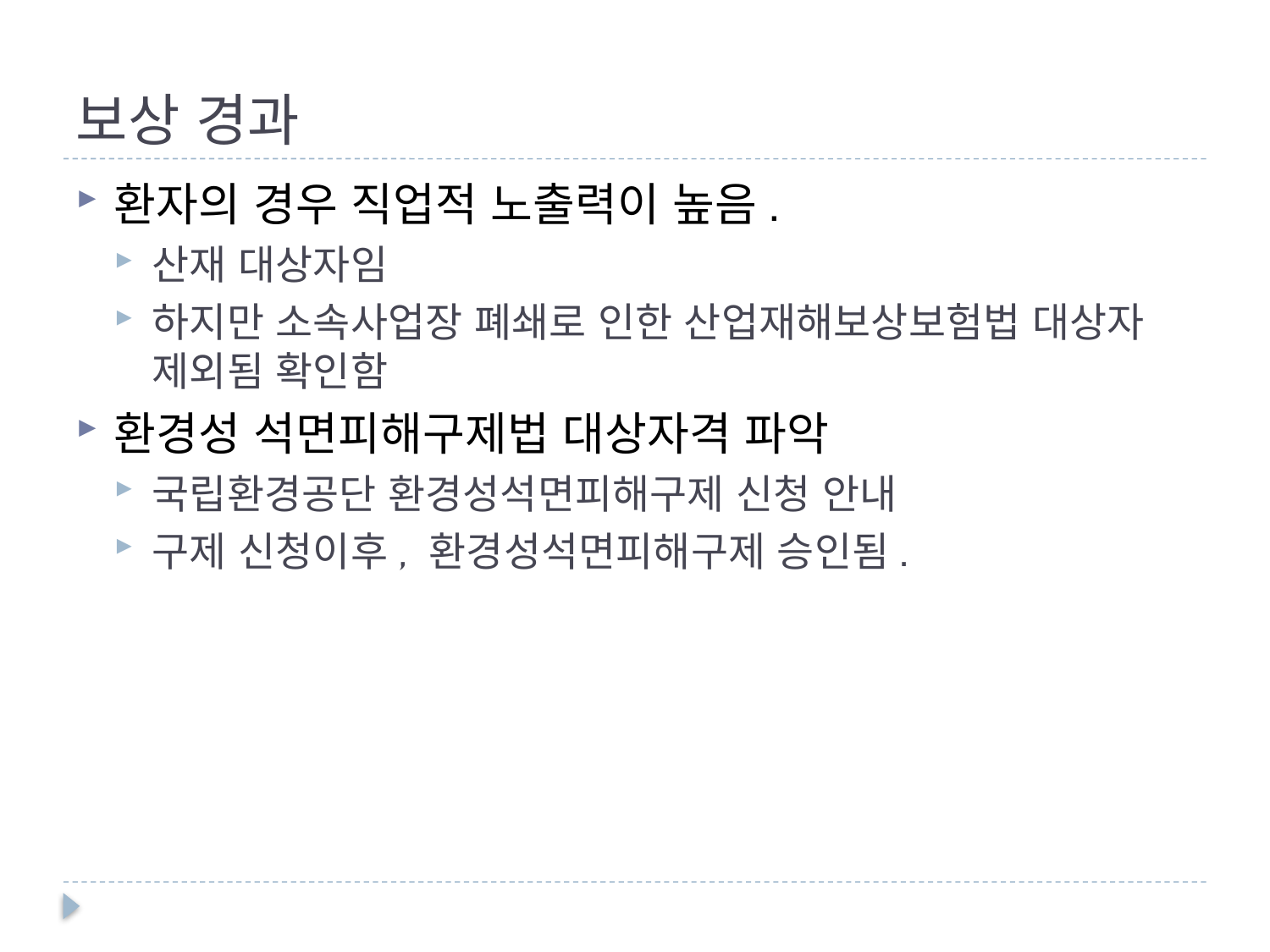

# 보상 경과
환자의 경우 직업적 노출력이 높음.
산재 대상자임
하지만 소속사업장 폐쇄로 인한 산업재해보상보험법 대상자 제외됨 확인함
환경성 석면피해구제법 대상자격 파악
국립환경공단 환경성석면피해구제 신청 안내
구제 신청이후, 환경성석면피해구제 승인됨.